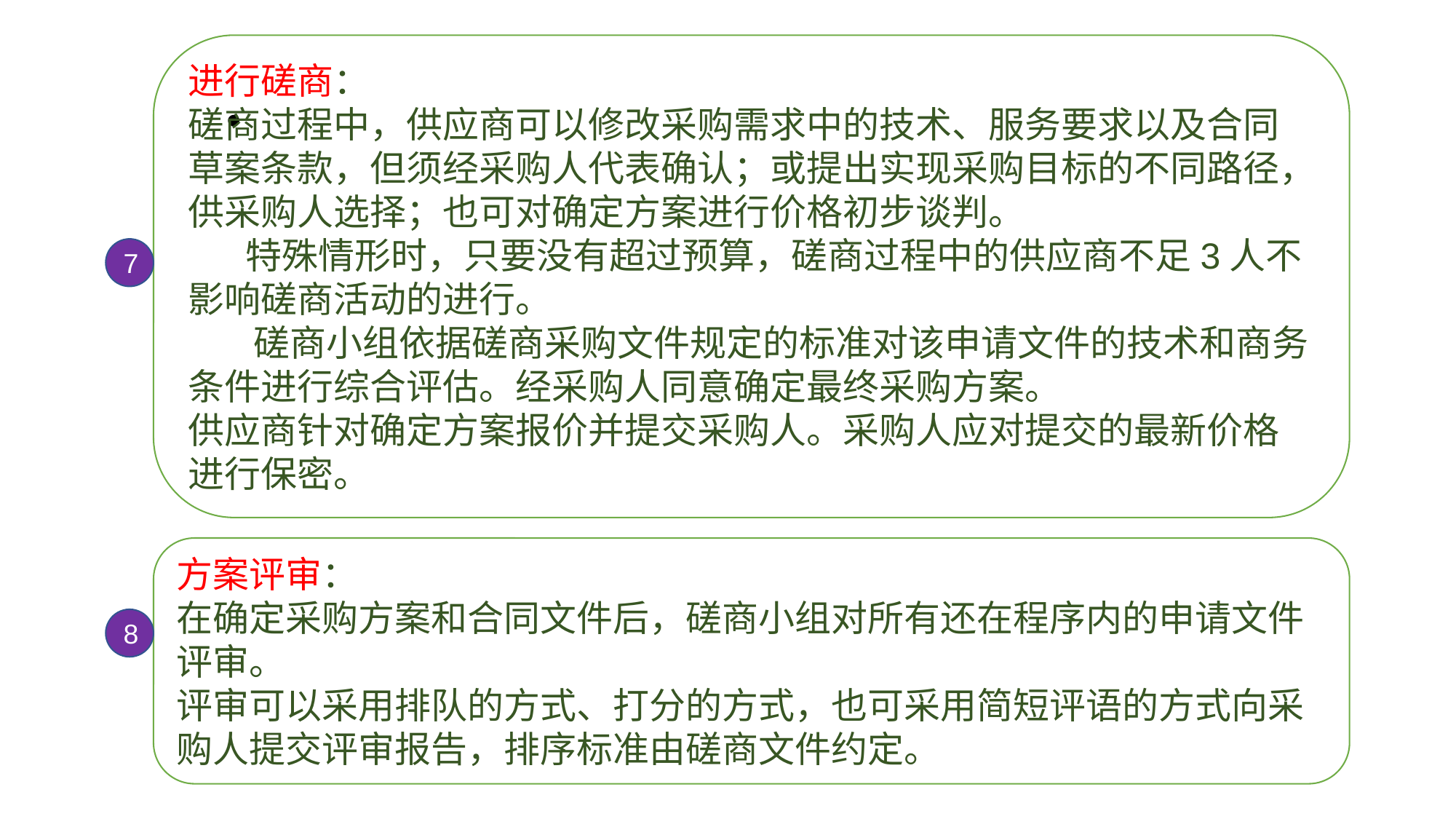

进行磋商：
磋商过程中，供应商可以修改采购需求中的技术、服务要求以及合同草案条款，但须经采购人代表确认；或提出实现采购目标的不同路径，供采购人选择；也可对确定方案进行价格初步谈判。
      特殊情形时，只要没有超过预算，磋商过程中的供应商不足3人不影响磋商活动的进行。
       磋商小组依据磋商采购文件规定的标准对该申请文件的技术和商务条件进行综合评估。经采购人同意确定最终采购方案。
供应商针对确定方案报价并提交采购人。采购人应对提交的最新价格进行保密。

7
方案评审：
在确定采购方案和合同文件后，磋商小组对所有还在程序内的申请文件评审。
评审可以采用排队的方式、打分的方式，也可采用简短评语的方式向采购人提交评审报告，排序标准由磋商文件约定。
8